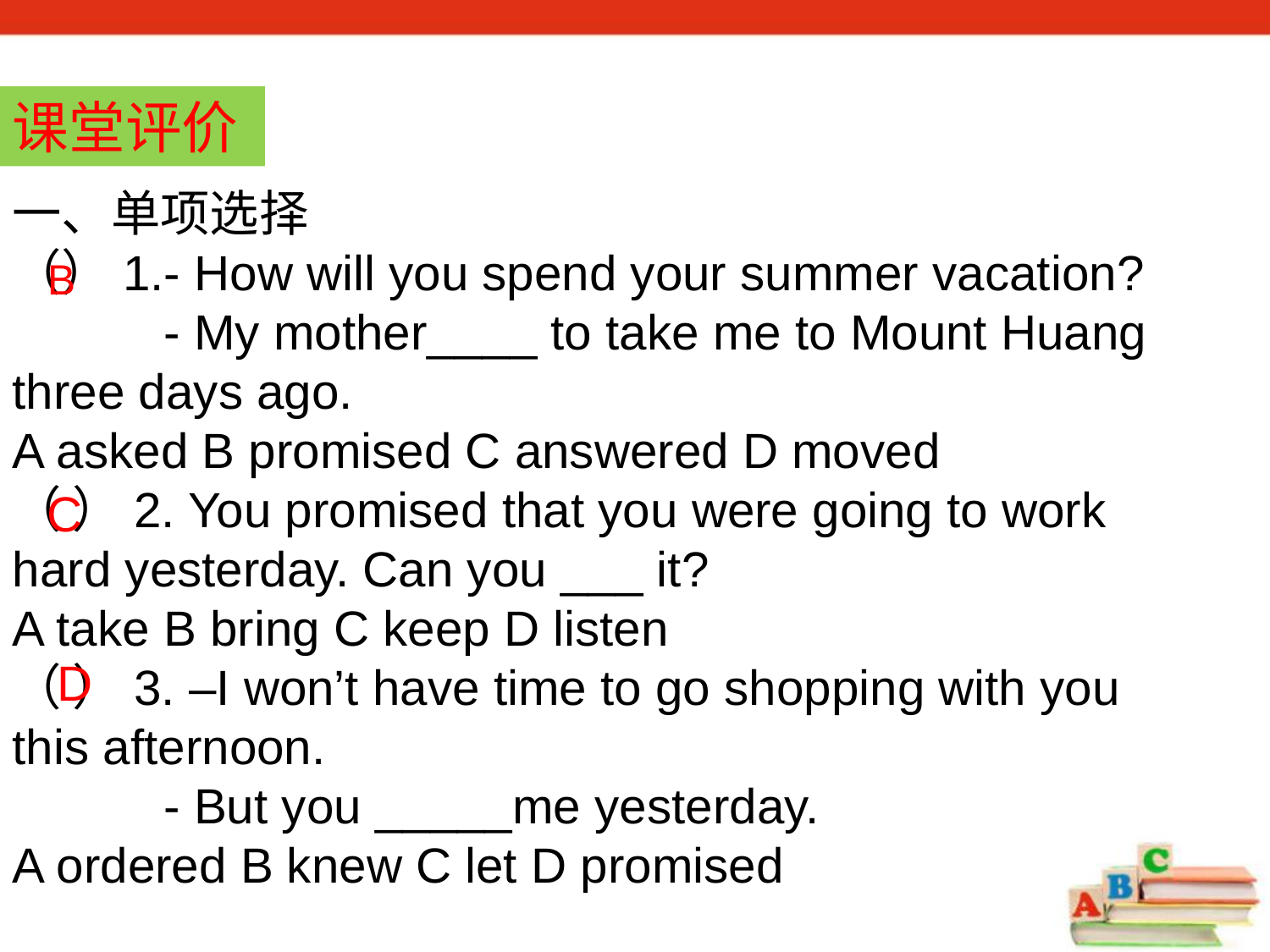

课堂评价
一、单项选择
（）1.- How will you spend your summer vacation?
           - My mother____ to take me to Mount Huang three days ago.
A asked B promised C answered D moved
（ ）2. You promised that you were going to work hard yesterday. Can you ___ it?
A take B bring C keep D listen
（ ）3. –I won’t have time to go shopping with you this afternoon.
           - But you _____me yesterday.
A ordered B knew C let D promised
B
C
D